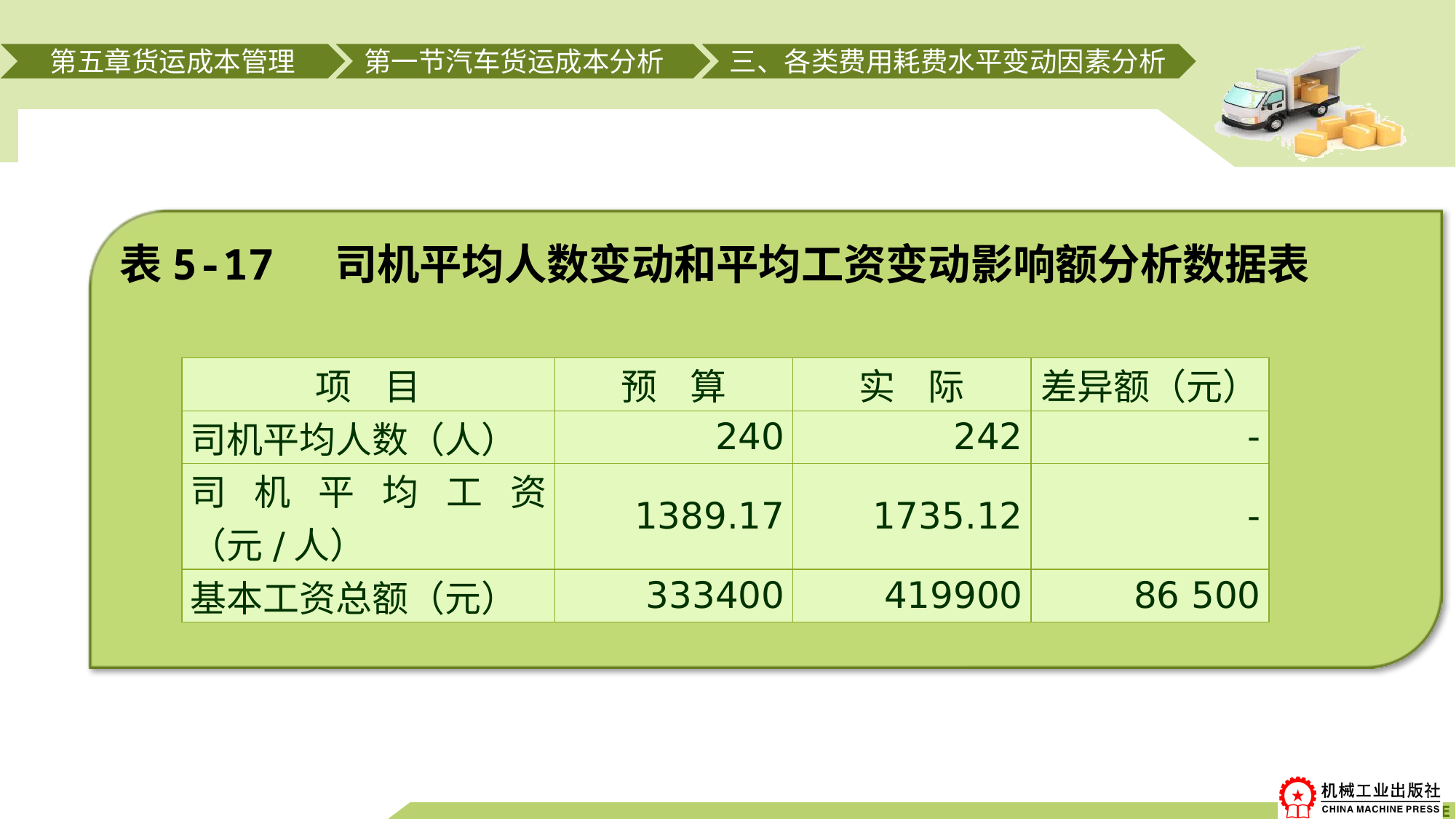

第五章货运成本管理
第一节汽车货运成本分析
三、各类费用耗费水平变动因素分析

# 表5-17  司机平均人数变动和平均工资变动影响额分析数据表
| 项 目 | 预 算 | 实 际 | 差异额（元） |
| --- | --- | --- | --- |
| 司机平均人数（人） | 240 | 242 | - |
| 司机平均工资（元/人） | 1389.17 | 1735.12 | - |
| 基本工资总额（元） | 333400 | 419900 | 86 500 |